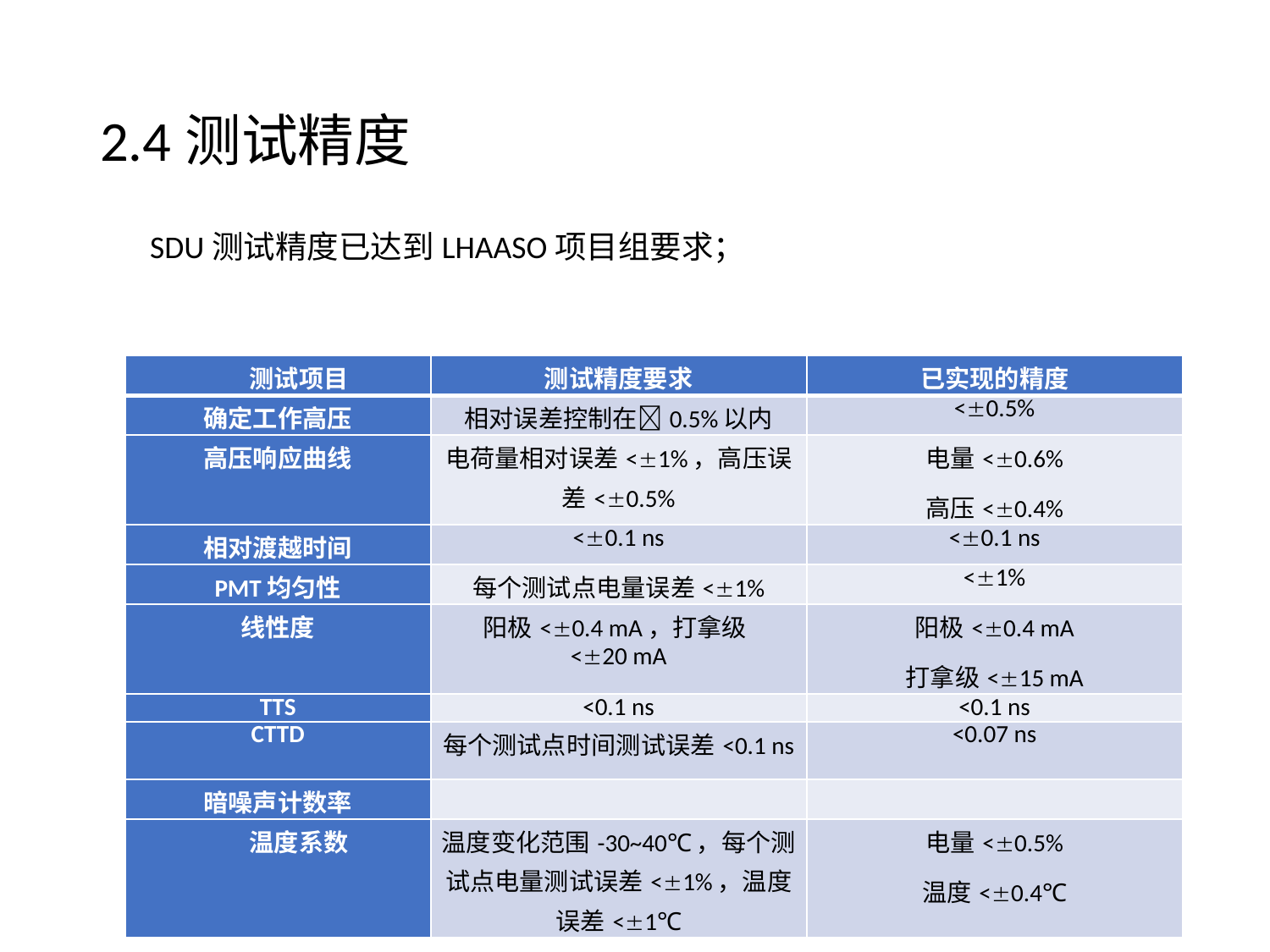

# 2.4测试精度
SDU测试精度已达到LHAASO项目组要求；

| 测试项目 | 测试精度要求 | 已实现的精度 |
| --- | --- | --- |
| 确定工作高压 | 相对误差控制在±0.5%以内 | <±0.5% |
| 高压响应曲线 | 电荷量相对误差<±1%，高压误差<±0.5% | 电量<±0.6% 高压<±0.4% |
| 相对渡越时间 | <±0.1 ns | <±0.1 ns |
| PMT均匀性 | 每个测试点电量误差<±1% | <±1% |
| 线性度 | 阳极<±0.4 mA，打拿级<±20 mA | 阳极<±0.4 mA 打拿级<±15 mA |
| TTS | <0.1 ns | <0.1 ns |
| CTTD | 每个测试点时间测试误差<0.1 ns | <0.07 ns |
| 暗噪声计数率 |  |  |
| 温度系数 | 温度变化范围-30~40℃，每个测试点电量测试误差<±1%，温度误差<±1℃ | 电量<±0.5% 温度<±0.4℃ |

8